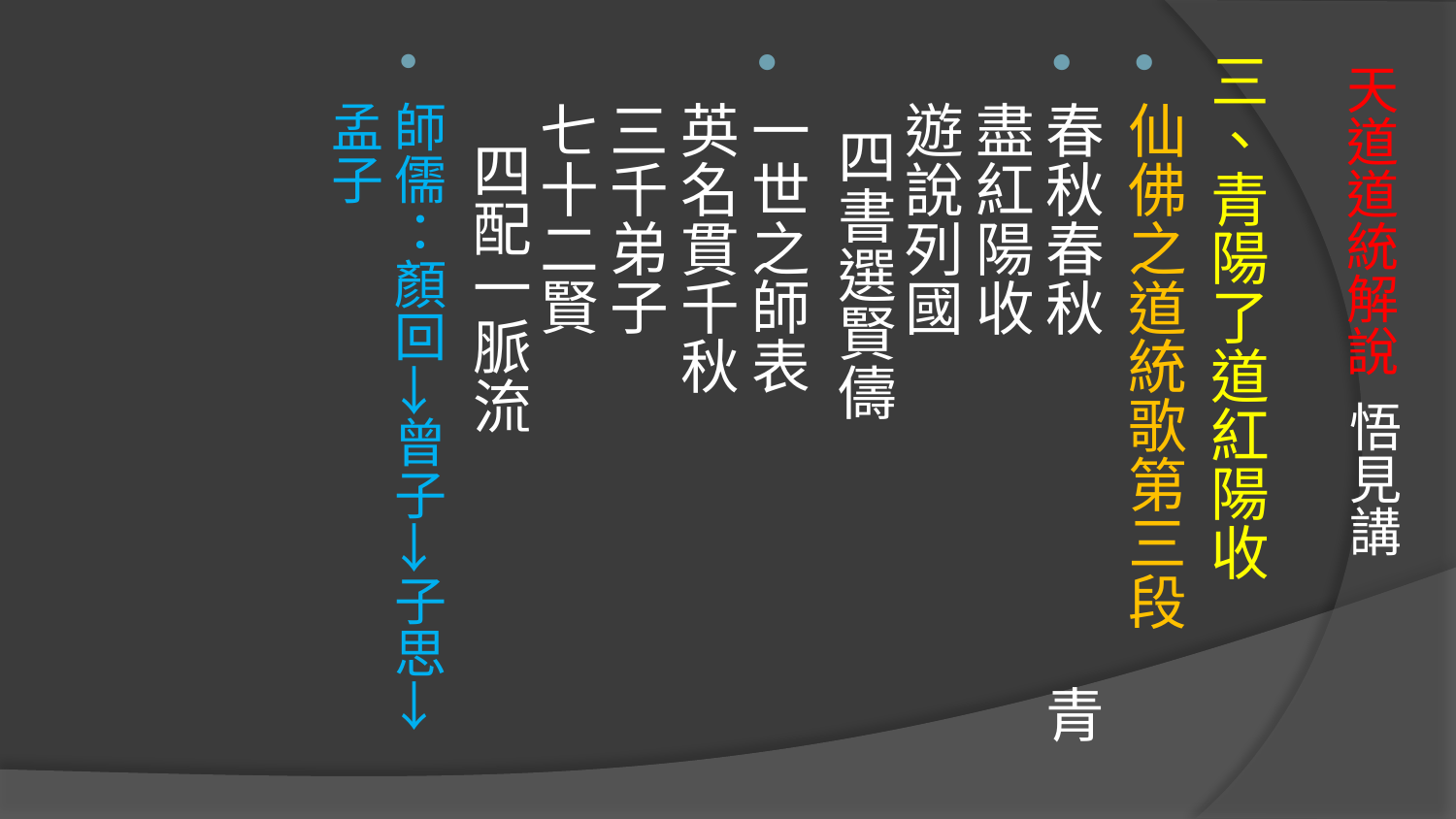

三、青陽了道紅陽收
仙佛之道統歌第三段
春秋春秋　                      青盡紅陽收　                          遊說列國　                               四書選賢儔
一世之師表　                     英名貫千秋　                        三千弟子　                         七十二賢　                                四配一脈流
師儒：顏回→曾子→子思→孟子

# 天道道統解說  悟見講